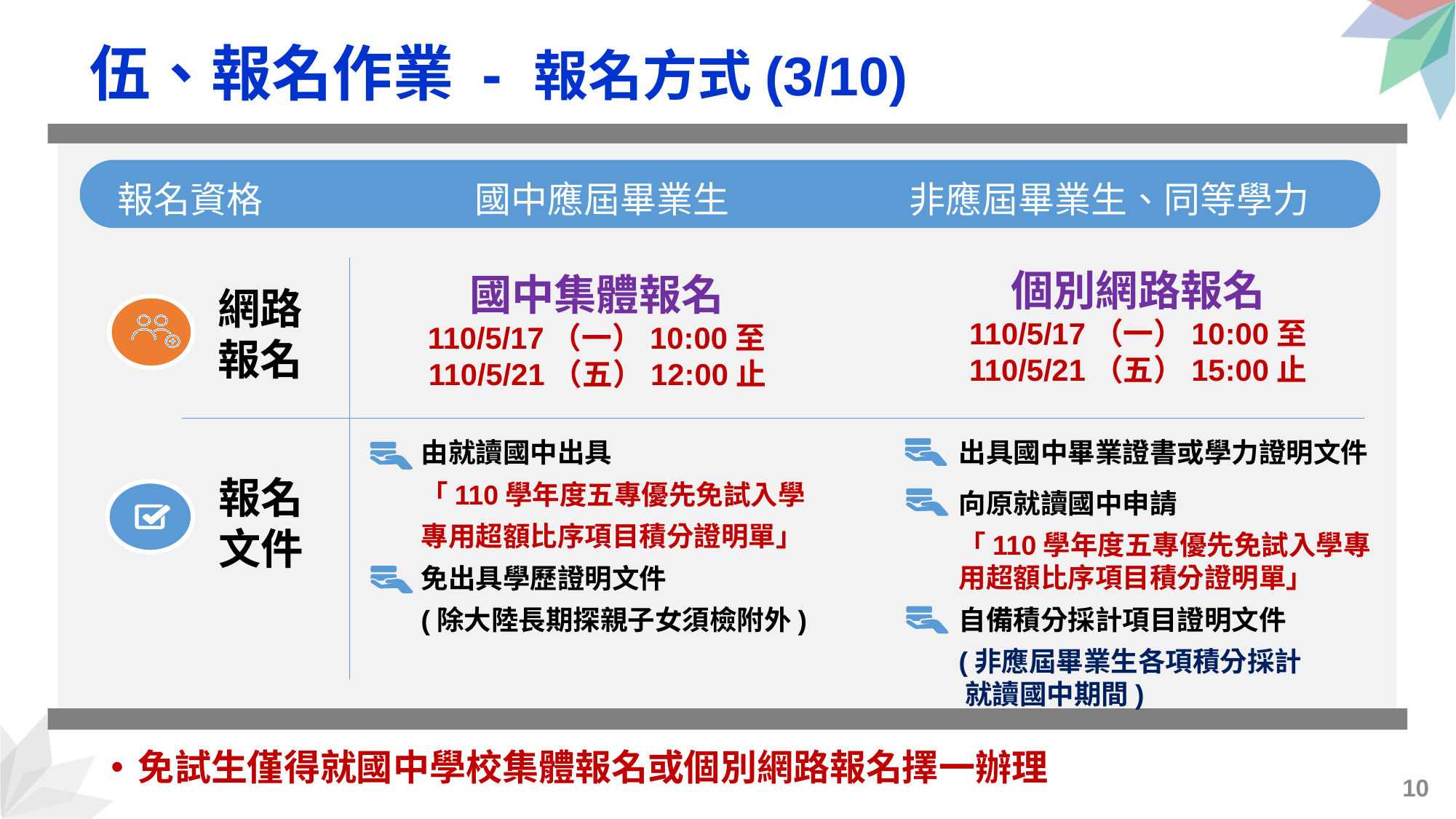

# 伍、報名作業 - 報名方式(3/10)

 報名資格                          國中應屆畢業生                      非應屆畢業生、同等學力
國中集體報名
110/5/17（一）10:00至
 110/5/21（五）12:00止
網路
報名

由就讀國中出具
「110學年度五專優先免試入學
專用超額比序項目積分證明單」
免出具學歷證明文件
(除大陸長期探親子女須檢附外)

報名
文件

個別網路報名
110/5/17（一）10:00至
110/5/21（五）15:00止
出具國中畢業證書或學力證明文件
向原就讀國中申請
「110學年度五專優先免試入學專用超額比序項目積分證明單」
自備積分採計項目證明文件
(非應屆畢業生各項積分採計
 就讀國中期間)

免試生僅得就國中學校集體報名或個別網路報名擇一辦理
10